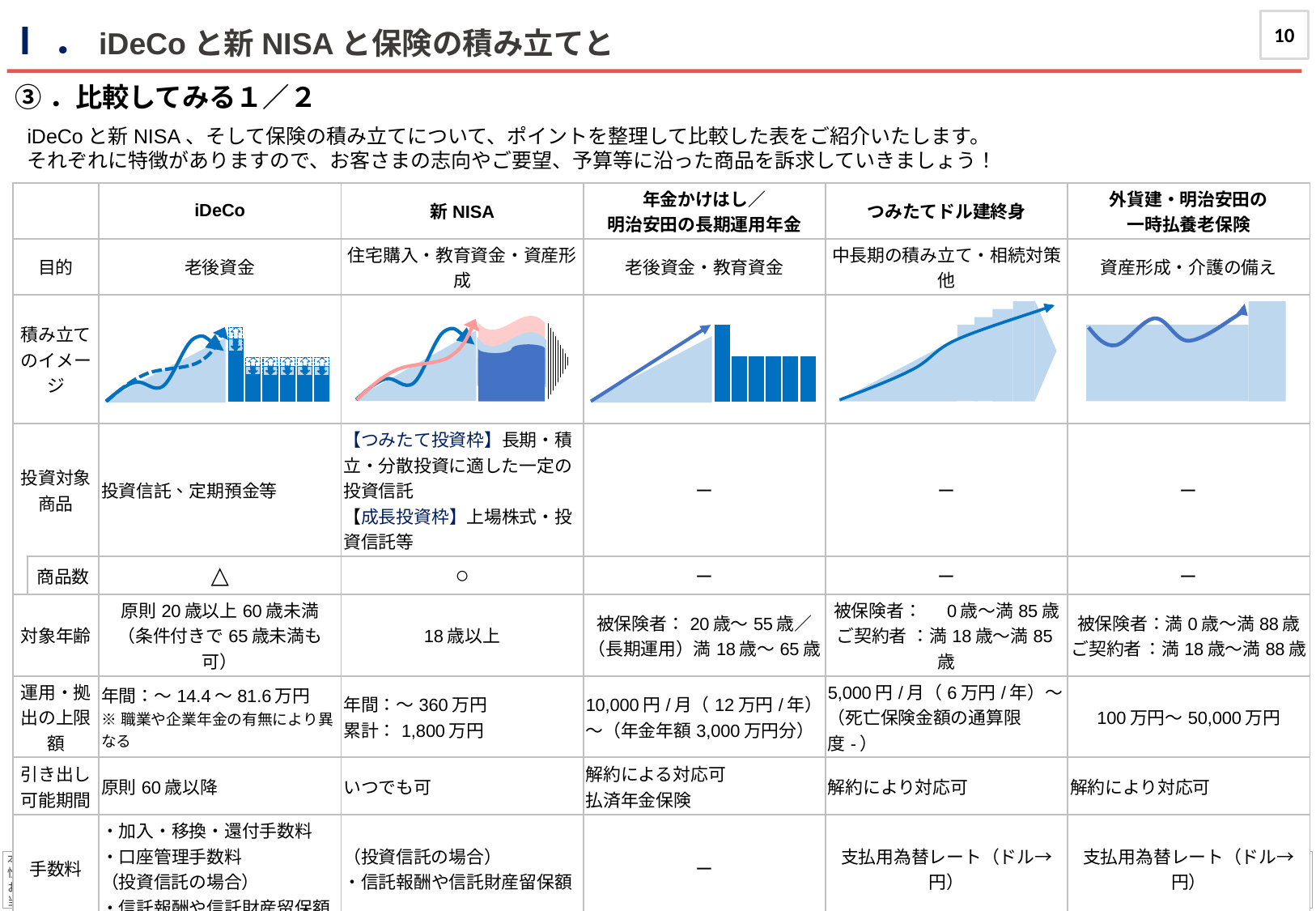

10
Ⅰ．iDeCoと新NISAと保険の積み立てと
journal
③．比較してみる１／２
iDeCoと新NISA、そして保険の積み立てについて、ポイントを整理して比較した表をご紹介いたします。
それぞれに特徴がありますので、お客さまの志向やご要望、予算等に沿った商品を訴求していきましょう！
|  |  | iDeco | 新NISA | 年金かけはし | つみたてドル建終身 | 外貨建・そなえてふやす 介護終身保険 |
| --- | --- | --- | --- | --- | --- | --- |
| 目的 |  | 老後資金 | 住宅購入・教育資金・資産形成 | 老後資金・教育資金 | 中長期の積み立て・相続対策他 | 資産形成・介護の備え |
| 積み立て のイメージ |  |  |  |  |  |  |
| 投資対象商品 |  | 投資信託、定期預金等 | 【つみたて投資枠】長期・積立・分散投資に適した一定の投資信託 【成長投資枠】上場株式・投資信託等 | ー | ー | ー |
|  | 商品数 | △ | ○ | ー | ー | ー |
| 対象年齢 |  | 原則20歳以上60歳未満 （条件付きで65歳未満も可） | 18歳以上 | 被保険者：20歳～55歳 | 被保険者： 0歳～満85歳 ご契約者 ：満18歳～満85歳 | 被保険者：満40歳～満85歳 ご契約者 ：満18歳～満85歳 |
| 運用・拠出の上限額 |  | 年間：～14.4～81.6万円 ※職業や企業年金の有無により異なる | 年間：～360万円 累計：1,800万円 |  |  |  |
| 引き出し 可能期間 |  | 原則60歳以降 | いつでも可 | 解約による対応可 払済年金保険 | 解約により対応可 | 解約により対応可 |
| 手数料 |  | ・加入・移換・還付手数料 ・口座管理手数料 （投資信託の場合） ・信託報酬や信託財産留保額 | （投資信託の場合） ・信託報酬や信託財産留保額 | ー | 支払用為替レート（ドル→円） | 支払用為替レート（ドル→円） |
| 払方 |  | 月払が原則 （年拠出も可能だが制約多） | 月払いが原則も、年拠出上限枠の範囲内で自由 | 月掛・新年掛 | 月掛・新年掛 | 一時払 |
|  |  | iDeCo | 新NISA | 年金かけはし／ 明治安田の長期運用年金 | つみたてドル建終身 | 外貨建・明治安田の 一時払養老保険 |
| --- | --- | --- | --- | --- | --- | --- |
| 目的 |  | 老後資金 | 住宅購入・教育資金・資産形成 | 老後資金・教育資金 | 中長期の積み立て・相続対策他 | 資産形成・介護の備え |
| 積み立て のイメージ |  |  |  |  |  |  |
| 投資対象商品 |  | 投資信託、定期預金等 | 【つみたて投資枠】長期・積立・分散投資に適した一定の投資信託 【成長投資枠】上場株式・投資信託等 | ー | ー | ー |
|  | 商品数 | △ | ○ | ー | ー | ー |
| 対象年齢 |  | 原則20歳以上60歳未満 （条件付きで65歳未満も可） | 18歳以上 | 被保険者：20歳～55歳／ （長期運用）満18歳～65歳 | 被保険者： 0歳～満85歳 ご契約者 ：満18歳～満85歳 | 被保険者：満0歳～満88歳 ご契約者 ：満18歳～満88歳 |
| 運用・拠出の上限額 |  | 年間：～14.4～81.6万円 ※職業や企業年金の有無により異なる | 年間：～360万円 累計：1,800万円 | 10,000円/月（12万円/年）～（年金年額3,000万円分） | 5,000円/月（6万円/年）～ （死亡保険金額の通算限度-） | 100万円～50,000万円 |
| 引き出し 可能期間 |  | 原則60歳以降 | いつでも可 | 解約による対応可 払済年金保険 | 解約により対応可 | 解約により対応可 |
| 手数料 |  | ・加入・移換・還付手数料 ・口座管理手数料 （投資信託の場合） ・信託報酬や信託財産留保額 | （投資信託の場合） ・信託報酬や信託財産留保額 | ー | 支払用為替レート（ドル→円） | 支払用為替レート（ドル→円） |
| 払方 |  | 月払が原則 （年拠出も可能だが制約多） | 月払いが原則も、年拠出上限枠の範囲内で自由 | 月掛・新年掛 | 月掛・新年掛 | 一時払 |